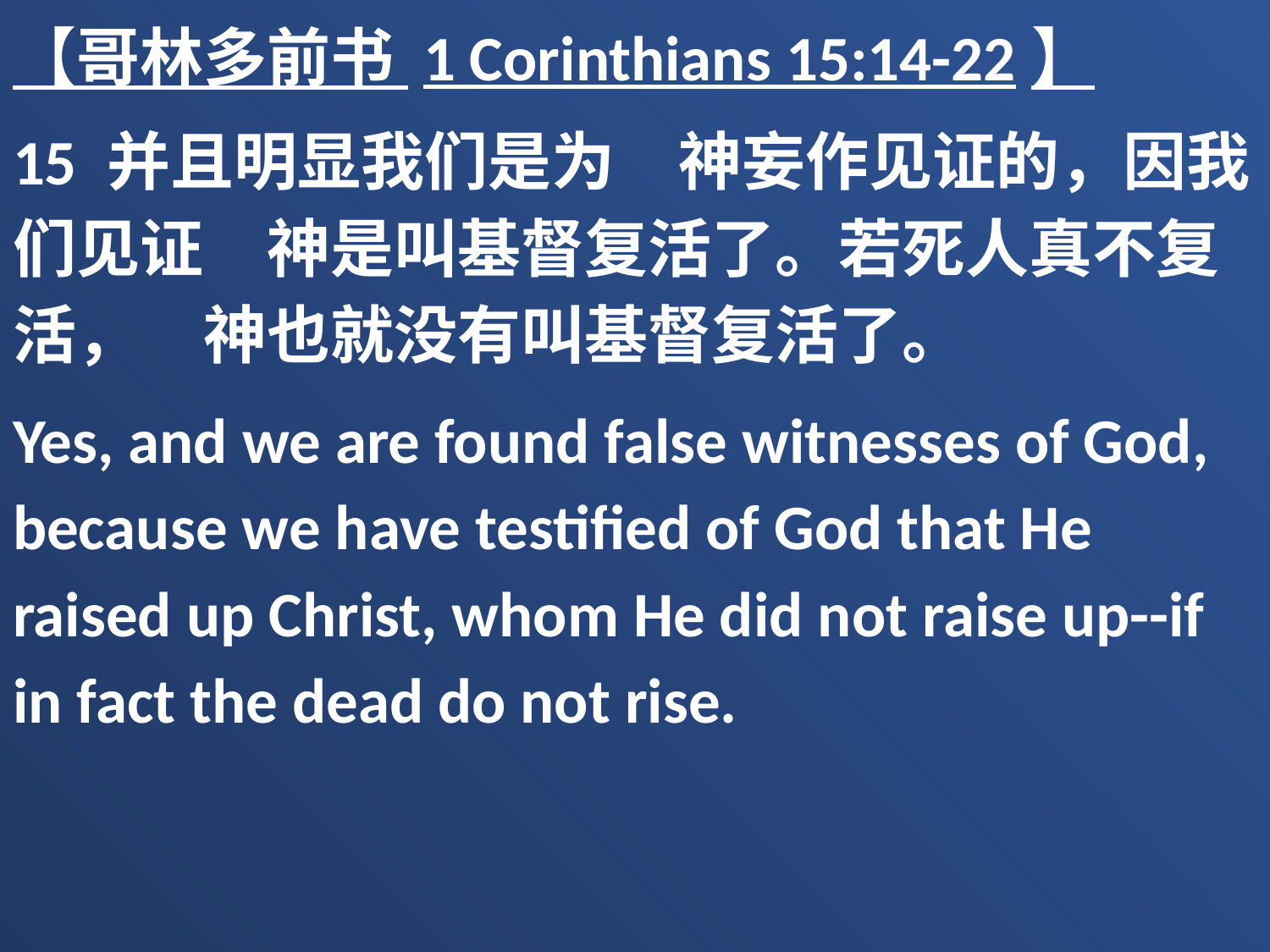

【哥林多前书 1 Corinthians 15:14-22】
15 并且明显我们是为　神妄作见证的，因我们见证　神是叫基督复活了。若死人真不复活，　神也就没有叫基督复活了。
Yes, and we are found false witnesses of God, because we have testified of God that He raised up Christ, whom He did not raise up--if in fact the dead do not rise.